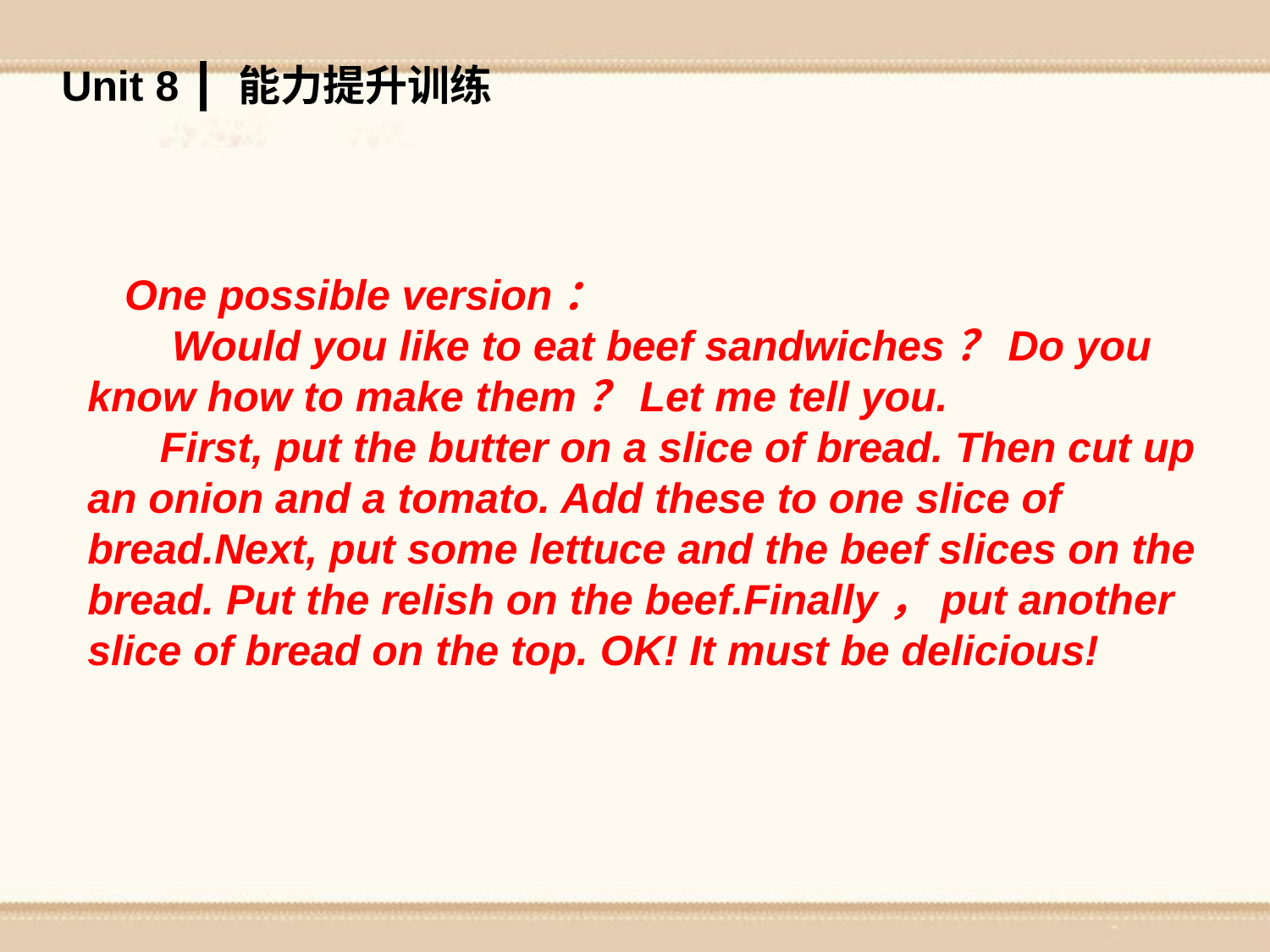

Unit 8 ┃ 能力提升训练

One possible version：
    Would you like to eat beef sandwiches？Do you know how to make them？Let me tell you.
   First, put the butter on a slice of bread. Then cut up an onion and a tomato. Add these to one slice of bread.Next, put some lettuce and the beef slices on the bread. Put the relish on the beef.Finally，put another slice of bread on the top. OK! It must be delicious!